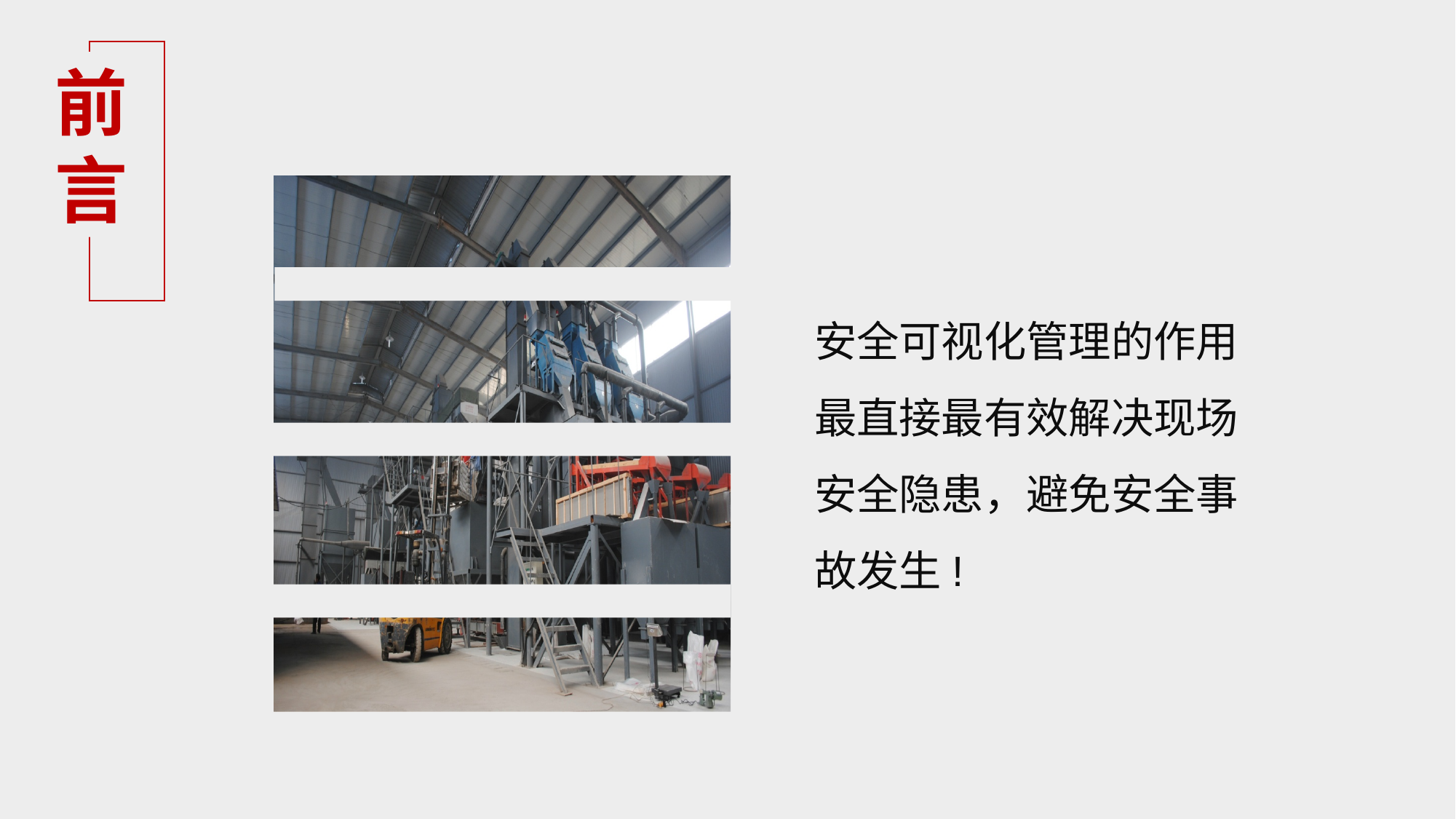

前言

安全可视化管理的作用
最直接最有效解决现场安全隐患，避免安全事故发生!